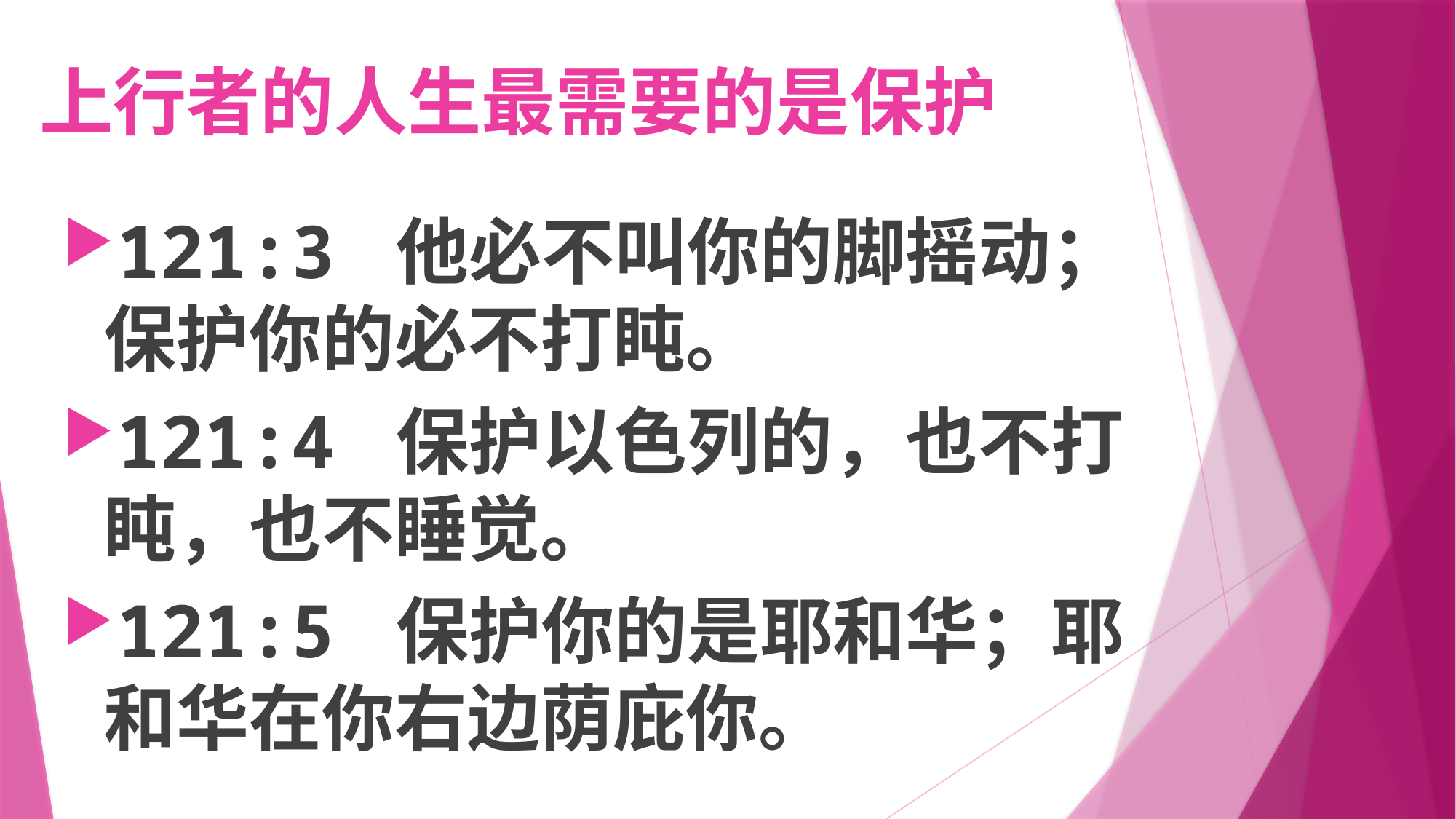

# 上行者的人生最需要的是保护
121:3 他必不叫你的脚摇动；保护你的必不打盹。
121:4 保护以色列的，也不打盹，也不睡觉。
121:5 保护你的是耶和华；耶和华在你右边荫庇你。